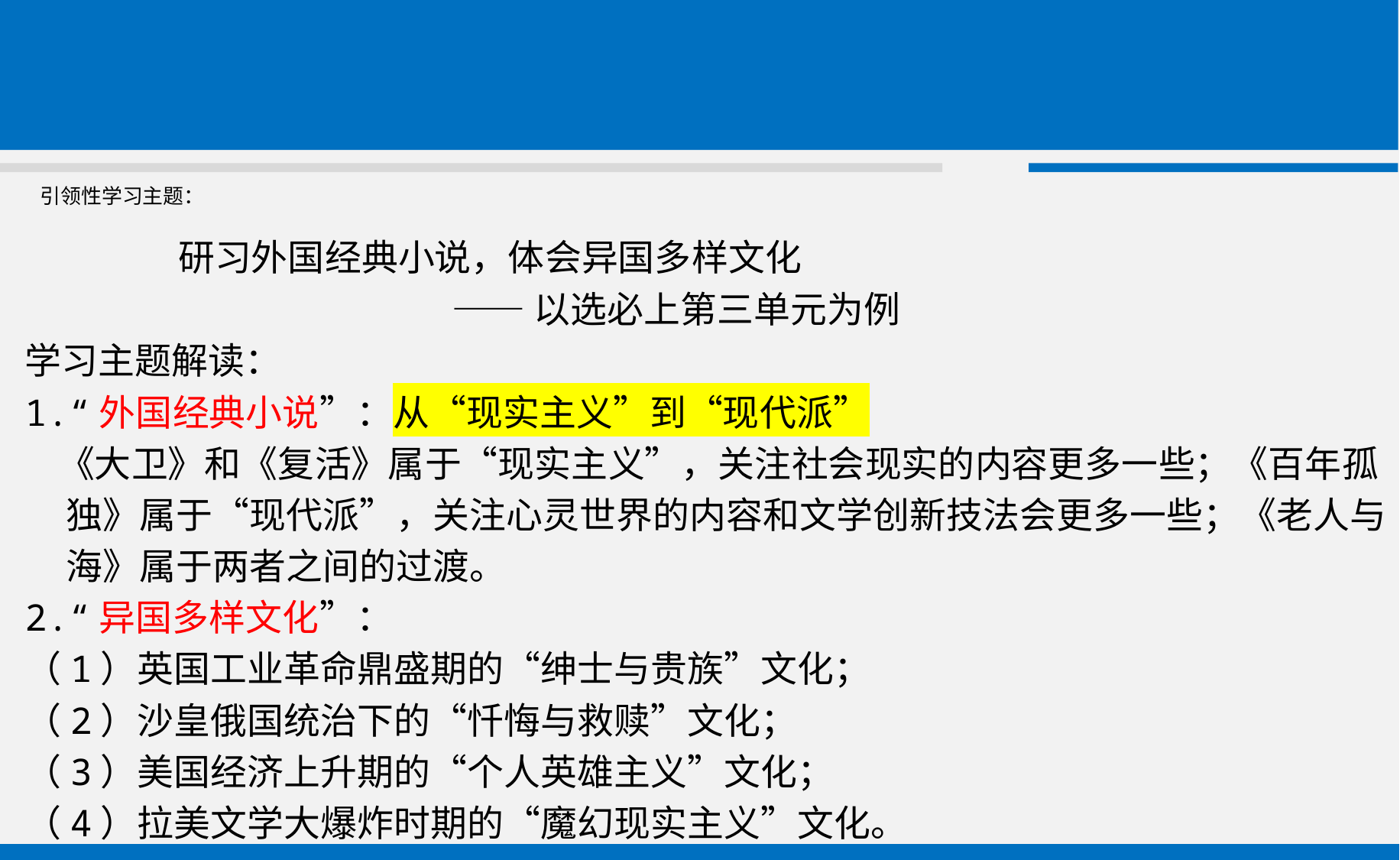

# 引领性学习主题：
               研习外国经典小说，体会异国多样文化
                                                    ——以选必上第三单元为例
学习主题解读：
1.“外国经典小说”：从“现实主义”到“现代派”
   《大卫》和《复活》属于“现实主义”，关注社会现实的内容更多一些；《百年孤
    独》属于“现代派”，关注心灵世界的内容和文学创新技法会更多一些；《老人与
    海》属于两者之间的过渡。
2.“异国多样文化”：
（1）英国工业革命鼎盛期的“绅士与贵族”文化；
（2）沙皇俄国统治下的“忏悔与救赎”文化；
（3）美国经济上升期的“个人英雄主义”文化；
（4）拉美文学大爆炸时期的“魔幻现实主义”文化。